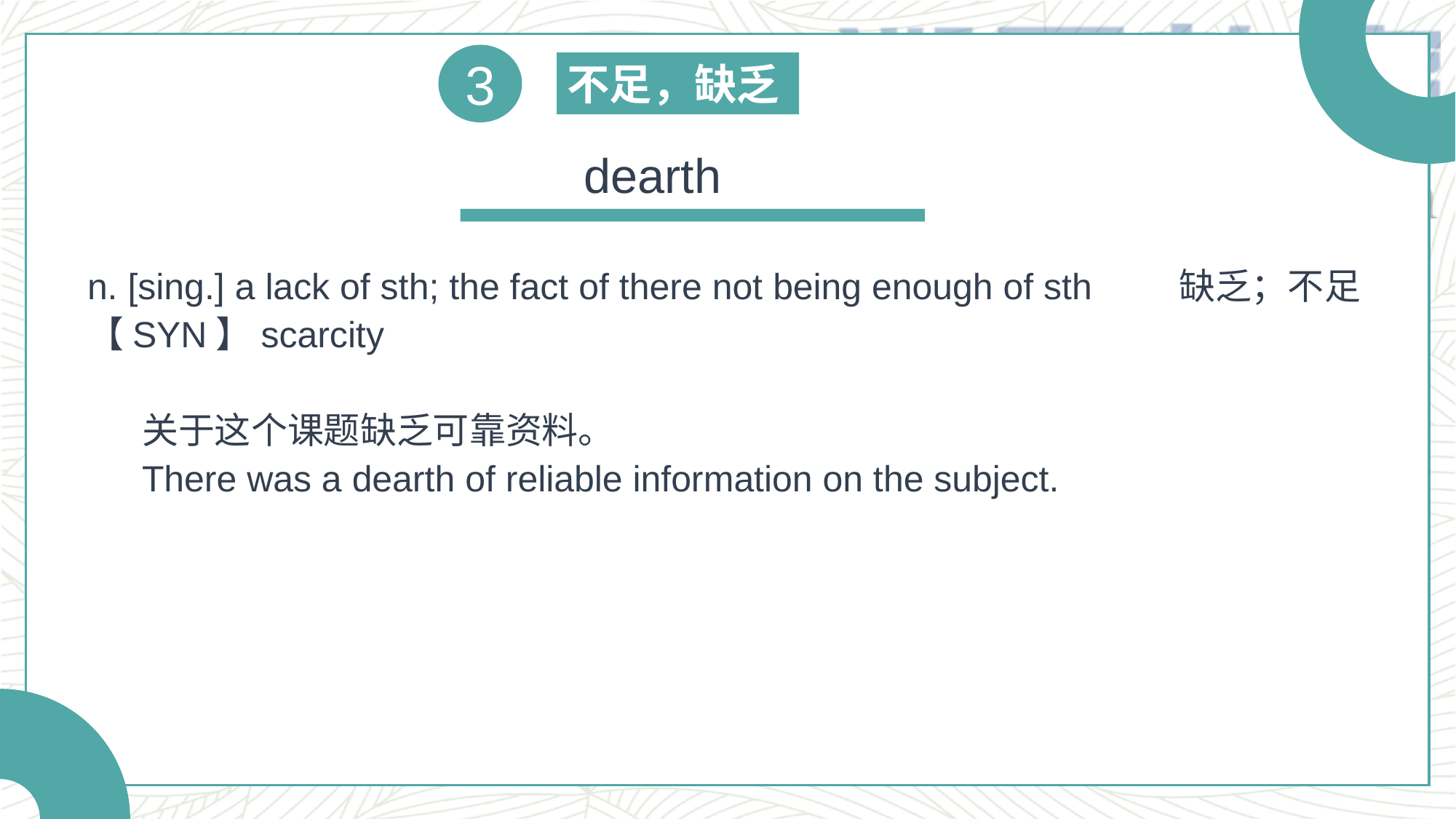

3
不足，缺乏
dearth

n. [sing.] a lack of sth; the fact of there not being enough of sth	缺乏；不足
【SYN】scarcity

关于这个课题缺乏可靠资料。
There was a dearth of reliable information on the subject.